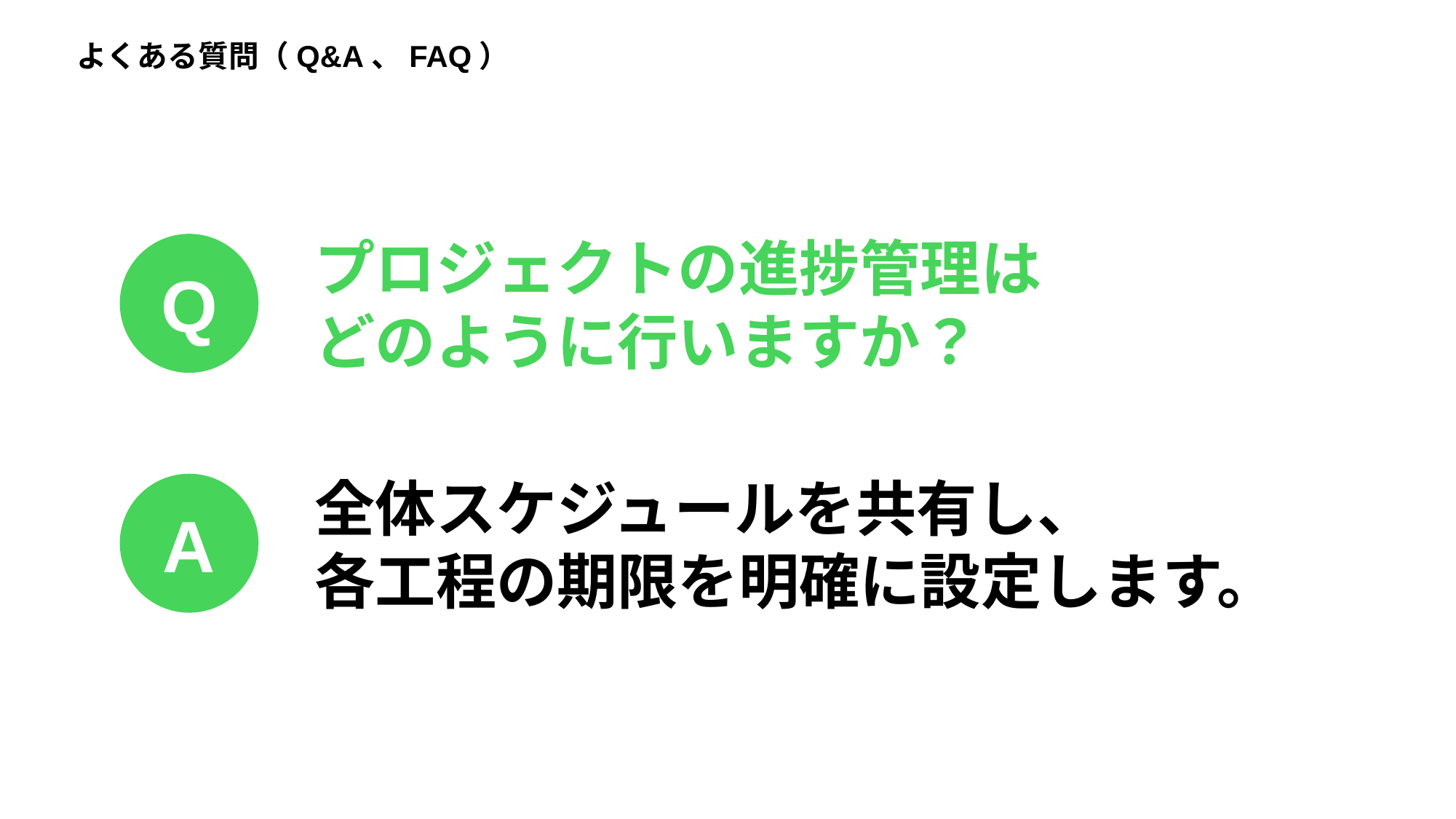

よくある質問（Q&A、FAQ）
プロジェクトの進捗管理は
どのように行いますか？
Q
全体スケジュールを共有し、
各工程の期限を明確に設定します。
A